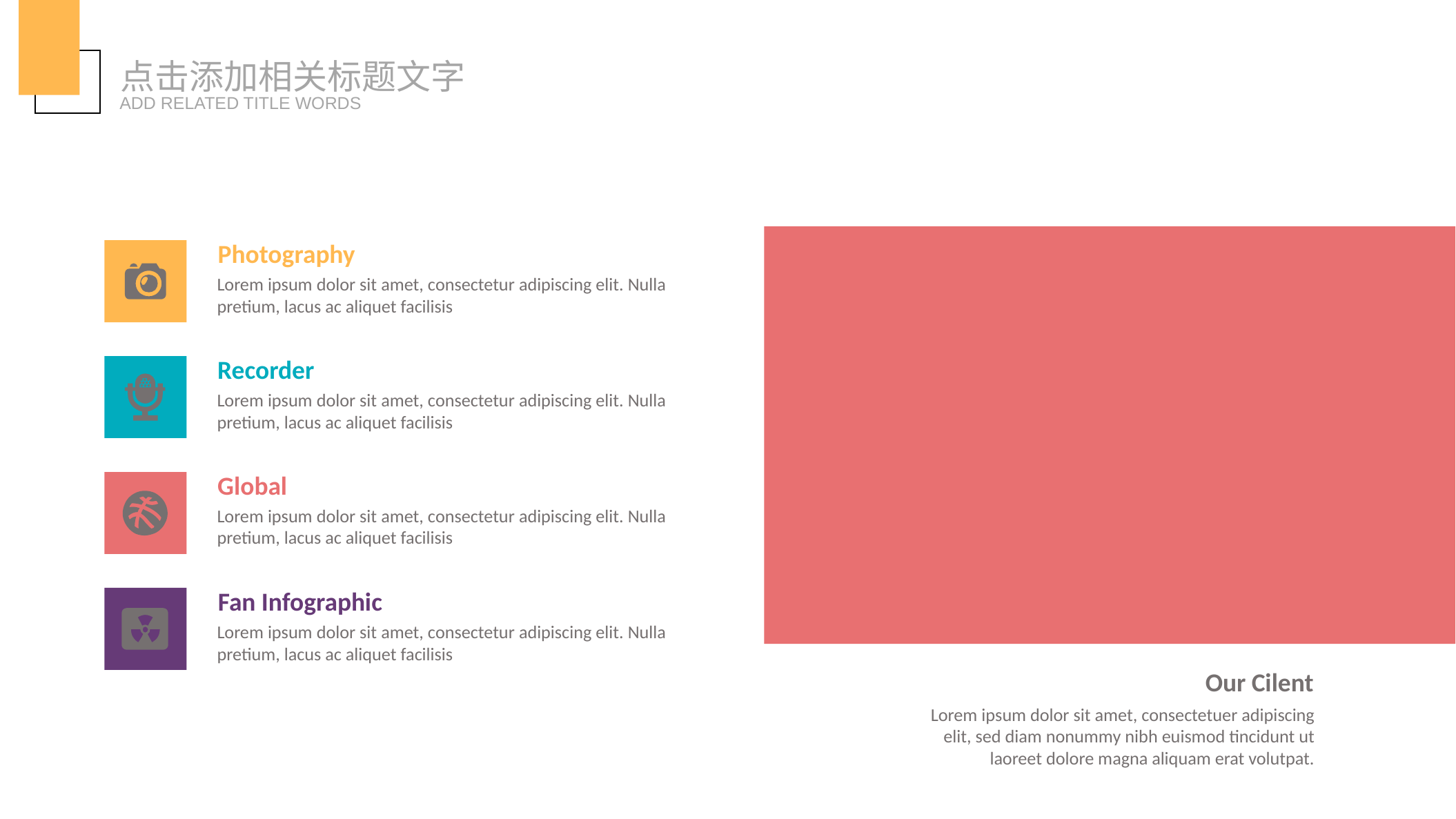

点击添加相关标题文字
ADD RELATED TITLE WORDS

Photography
Lorem ipsum dolor sit amet, consectetur adipiscing elit. Nulla pretium, lacus ac aliquet facilisis

Recorder
Lorem ipsum dolor sit amet, consectetur adipiscing elit. Nulla pretium, lacus ac aliquet facilisis

Global
Lorem ipsum dolor sit amet, consectetur adipiscing elit. Nulla pretium, lacus ac aliquet facilisis

Fan Infographic
Lorem ipsum dolor sit amet, consectetur adipiscing elit. Nulla pretium, lacus ac aliquet facilisis

Our Cilent
Lorem ipsum dolor sit amet, consectetuer adipiscing elit, sed diam nonummy nibh euismod tincidunt ut laoreet dolore magna aliquam erat volutpat.